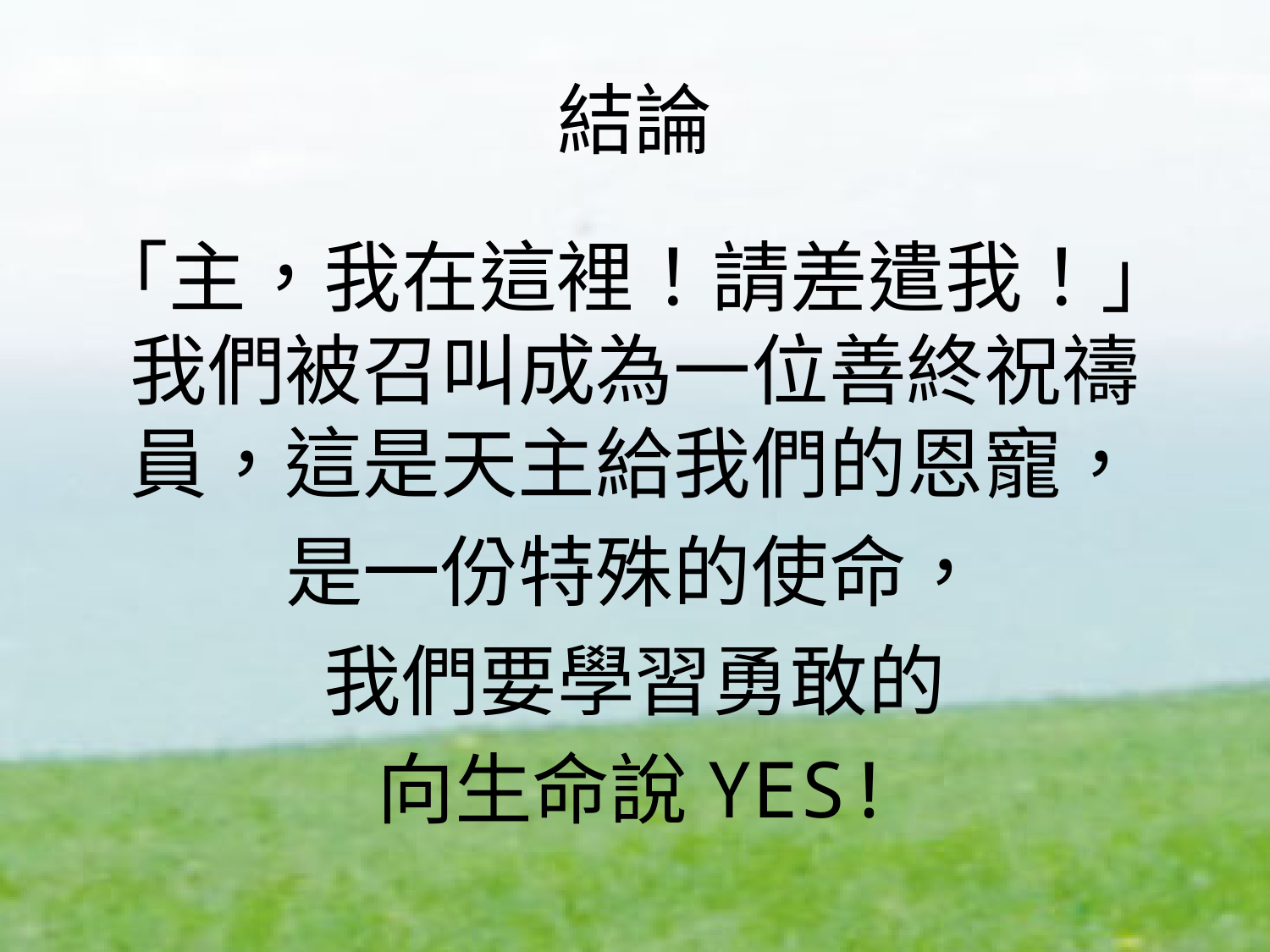

# 結論
「主，我在這裡！請差遣我！」我們被召叫成為一位善終祝禱員，這是天主給我們的恩寵，
是一份特殊的使命，
我們要學習勇敢的
向生命說YES!